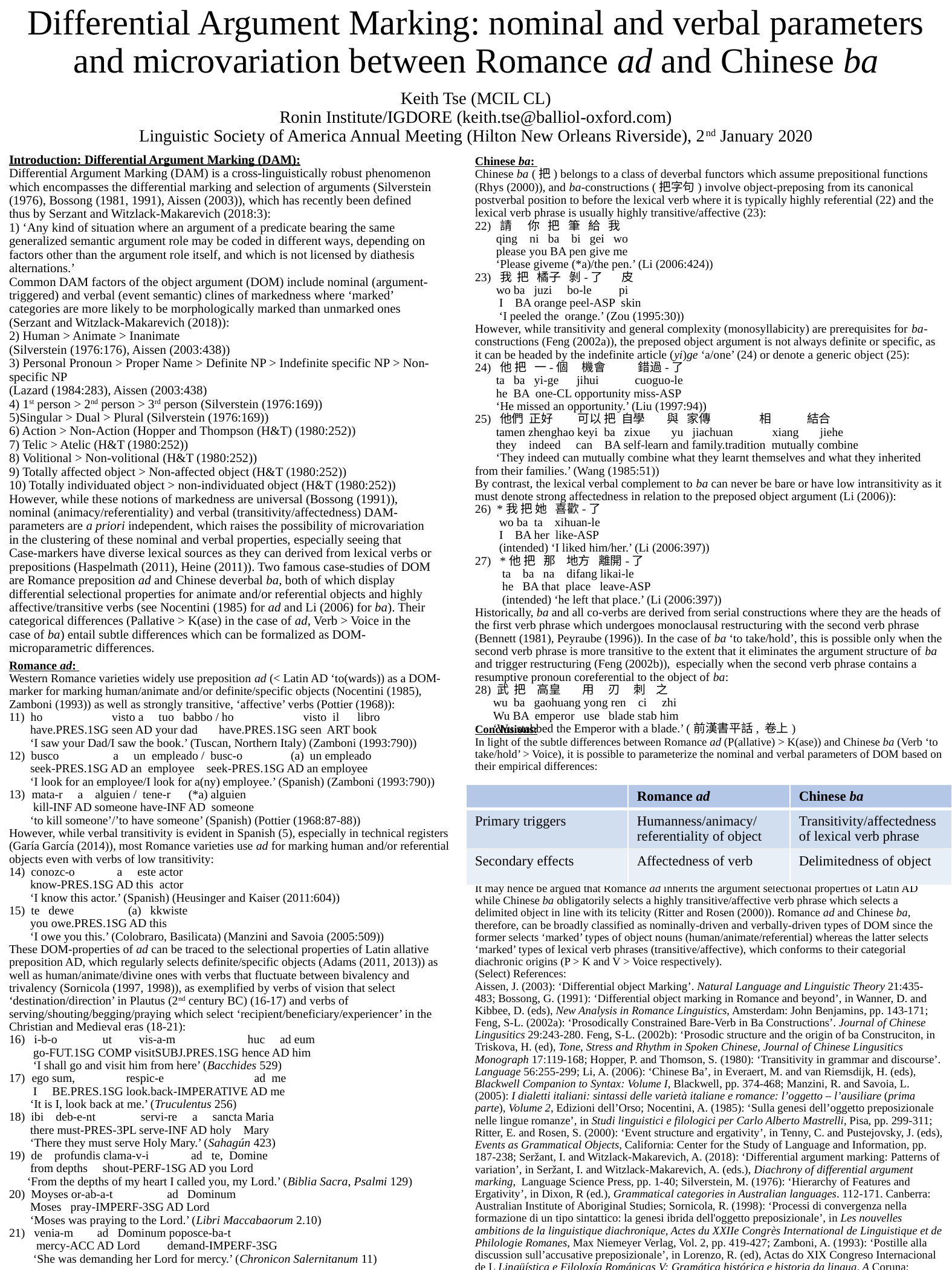

Differential Argument Marking: nominal and verbal parameters and microvariation between Romance ad and Chinese ba
Keith Tse (MCIL CL)
Ronin Institute/IGDORE (keith.tse@balliol-oxford.com)
Linguistic Society of America Annual Meeting (Hilton New Orleans Riverside), 2nd January 2020
# Introduction: Differential Argument Marking (DAM): Differential Argument Marking (DAM) is a cross-linguistically robust phenomenon which encompasses the differential marking and selection of arguments (Silverstein (1976), Bossong (1981, 1991), Aissen (2003)), which has recently been defined thus by Serzant and Witzlack-Makarevich (2018:3): 1) ‘Any kind of situation where an argument of a predicate bearing the same generalized semantic argument role may be coded in different ways, depending on factors other than the argument role itself, and which is not licensed by diathesis alternations.’ Common DAM factors of the object argument (DOM) include nominal (argument-triggered) and verbal (event semantic) clines of markedness where ‘marked’ categories are more likely to be morphologically marked than unmarked ones (Serzant and Witzlack-Makarevich (2018)): 2) Human > Animate > Inanimate (Silverstein (1976:176), Aissen (2003:438)) 3) Personal Pronoun > Proper Name > Definite NP > Indefinite specific NP > Non-specific NP (Lazard (1984:283), Aissen (2003:438) 4) 1st person > 2nd person > 3rd person (Silverstein (1976:169)) 5)Singular > Dual > Plural (Silverstein (1976:169)) 6) Action > Non-Action (Hopper and Thompson (H&T) (1980:252)) 7) Telic > Atelic (H&T (1980:252)) 8) Volitional > Non-volitional (H&T (1980:252)) 9) Totally affected object > Non-affected object (H&T (1980:252)) 10) Totally individuated object > non-individuated object (H&T (1980:252)) However, while these notions of markedness are universal (Bossong (1991)), nominal (animacy/referentiality) and verbal (transitivity/affectedness) DAM-parameters are a priori independent, which raises the possibility of microvariation in the clustering of these nominal and verbal properties, especially seeing that Case-markers have diverse lexical sources as they can derived from lexical verbs or prepositions (Haspelmath (2011), Heine (2011)). Two famous case-studies of DOM are Romance preposition ad and Chinese deverbal ba, both of which display differential selectional properties for animate and/or referential objects and highly affective/transitive verbs (see Nocentini (1985) for ad and Li (2006) for ba). Their categorical differences (Pallative > K(ase) in the case of ad, Verb > Voice in the case of ba) entail subtle differences which can be formalized as DOM-microparametric differences.
Chinese ba:
Chinese ba (把) belongs to a class of deverbal functors which assume prepositional functions (Rhys (2000)), and ba-constructions (把字句) involve object-preposing from its canonical postverbal position to before the lexical verb where it is typically highly referential (22) and the lexical verb phrase is usually highly transitive/affective (23):
22)  請      你   把   筆   給   我
       qing    ni   ba    bi   gei   wo
       please you BA pen give me
       ‘Please giveme (*a)/the pen.’ (Li (2006:424))
23)  我  把   橘子   剝-了       皮
       wo ba   juzi     bo-le         pi
        I    BA orange peel-ASP  skin
        ‘I peeled the  orange.’ (Zou (1995:30))
However, while transitivity and general complexity (monosyllabicity) are prerequisites for ba-constructions (Feng (2002a)), the preposed object argument is not always definite or specific, as it can be headed by the indefinite article (yi)ge ‘a/one’ (24) or denote a generic object (25):
24)  他 把   一-個     機會            錯過-了
       ta   ba   yi-ge      jihui            cuoguo-le
       he  BA  one-CL opportunity miss-ASP
       ‘He missed an opportunity.’ (Liu (1997:94))
25)  他們  正好         可以 把  自學        與   家傳                  相             結合
       tamen zhenghao keyi  ba   zixue       yu   jiachuan             xiang       jiehe
       they    indeed     can    BA self-learn and family.tradition  mutually combine
       ‘They indeed can mutually combine what they learnt themselves and what they inherited from their families.’ (Wang (1985:51))
By contrast, the lexical verbal complement to ba can never be bare or have low intransitivity as it must denote strong affectedness in relation to the preposed object argument (Li (2006)):
26)  *我 把 她   喜歡-了
        wo ba  ta    xihuan-le
        I    BA her  like-ASP
        (intended) ‘I liked him/her.’ (Li (2006:397))
27)   *他 把   那    地方   離開-了
         ta    ba   na    difang likai-le
         he   BA that  place   leave-ASP
         (intended) ‘he left that place.’ (Li (2006:397))
Historically, ba and all co-verbs are derived from serial constructions where they are the heads of the first verb phrase which undergoes monoclausal restructuring with the second verb phrase (Bennett (1981), Peyraube (1996)). In the case of ba ‘to take/hold’, this is possible only when the second verb phrase is more transitive to the extent that it eliminates the argument structure of ba and trigger restructuring (Feng (2002b)),  especially when the second verb phrase contains a resumptive pronoun coreferential to the object of ba:
28) 武  把    高皇        用     刃     刺    之
      wu  ba   gaohuang yong ren    ci     zhi
      Wu BA  emperor   use   blade stab him
      ‘Wu stabbed the Emperor with a blade.’ (前漢書平話, 卷上)
Romance ad:
Western Romance varieties widely use preposition ad (< Latin AD ‘to(wards)) as a DOM-marker for marking human/animate and/or definite/specific objects (Nocentini (1985), Zamboni (1993)) as well as strongly transitive, ‘affective’ verbs (Pottier (1968)):
11)  ho                       visto a     tuo   babbo / ho                       visto  il      libro
       have.PRES.1SG seen AD your dad       have.PRES.1SG seen  ART book
       ‘I saw your Dad/I saw the book.’ (Tuscan, Northern Italy) (Zamboni (1993:790))
12)  busco                  a     un  empleado /  busc-o                (a)  un empleado
       seek-PRES.1SG AD an  employee    seek-PRES.1SG AD an employee
       ‘I look for an employee/I look for a(ny) employee.’ (Spanish) (Zamboni (1993:790))
mata-r     a    alguien /  tene-r      (*a) alguien
        kill-INF AD someone have-INF AD  someone
       ‘to kill someone’/’to have someone’ (Spanish) (Pottier (1968:87-88))
However, while verbal transitivity is evident in Spanish (5), especially in technical registers (Garía García (2014)), most Romance varieties use ad for marking human and/or referential objects even with verbs of low transitivity:
14)  conozc-o              a     este actor
       know-PRES.1SG AD this  actor
       ‘I know this actor.’ (Spanish) (Heusinger and Kaiser (2011:604))
15)  te   dewe                  (a)   kkwiste
       you owe.PRES.1SG AD this
       ‘I owe you this.’ (Colobraro, Basilicata) (Manzini and Savoia (2005:509))
These DOM-properties of ad can be traced to the selectional properties of Latin allative preposition AD, which regularly selects definite/specific objects (Adams (2011, 2013)) as well as human/animate/divine ones with verbs that fluctuate between bivalency and trivalency (Sornicola (1997, 1998)), as exemplified by verbs of vision that select ‘destination/direction’ in Plautus (2nd century BC) (16-17) and verbs of serving/shouting/begging/praying which select ‘recipient/beneficiary/experiencer’ in the Christian and Medieval eras (18-21):
16)   i-b-o               ut         vis-a-m                        huc     ad eum
        go-FUT.1SG COMP visitSUBJ.PRES.1SG hence AD him
        ‘I shall go and visit him from here’ (Bacchides 529)
ego sum,                 respic-e                              ad  me
        I     BE.PRES.1SG look.back-IMPERATIVE AD me
       ‘It is I, look back at me.’ (Truculentus 256)
18)  ibi    deb-e-nt               servi-re     a     sancta Maria
       there must-PRES-3PL serve-INF AD holy    Mary
       ‘There they must serve Holy Mary.’ (Sahagún 423)
19)  de    profundis clama-v-i              ad   te,  Domine
       from depths     shout-PERF-1SG AD you Lord
      ‘From the depths of my heart I called you, my Lord.’ (Biblia Sacra, Psalmi 129)
20)  Moyses or-ab-a-t                  ad   Dominum
       Moses   pray-IMPERF-3SG AD Lord
       ‘Moses was praying to the Lord.’ (Libri Maccabaorum 2.10)
21)   venia-m        ad   Dominum poposce-ba-t
         mercy-ACC AD Lord         demand-IMPERF-3SG
        ‘She was demanding her Lord for mercy.’ (Chronicon Salernitanum 11)
Conclusions:
In light of the subtle differences between Romance ad (P(allative) > K(ase)) and Chinese ba (Verb ‘to take/hold’ > Voice), it is possible to parameterize the nominal and verbal parameters of DOM based on their empirical differences:

It may hence be argued that Romance ad inherits the argument selectional properties of Latin AD while Chinese ba obligatorily selects a highly transitive/affective verb phrase which selects a delimited object in line with its telicity (Ritter and Rosen (2000)). Romance ad and Chinese ba, therefore, can be broadly classified as nominally-driven and verbally-driven types of DOM since the former selects ‘marked’ types of object nouns (human/animate/referential) whereas the latter selects ‘marked’ types of lexical verb phrases (transitive/affective), which conforms to their categorial diachronic origins (P > K and V > Voice respectively).
(Select) References:
Aissen, J. (2003): ‘Differential object Marking’. Natural Language and Linguistic Theory 21:435-483; Bossong, G. (1991): ‘Differential object marking in Romance and beyond’, in Wanner, D. and Kibbee, D. (eds), New Analysis in Romance Linguistics, Amsterdam: John Benjamins, pp. 143-171; Feng, S-L. (2002a): ‘Prosodically Constrained Bare-Verb in Ba Constructions’. Journal of Chinese Lingusitics 29:243-280. Feng, S-L. (2002b): ‘Prosodic structure and the origin of ba Construciton, in Triskova, H. (ed), Tone, Stress and Rhythm in Spoken Chinese, Journal of Chinese Lingusitics Monograph 17:119-168; Hopper, P. and Thomson, S. (1980): ‘Transitivity in grammar and discourse’. Language 56:255-299; Li, A. (2006): ‘Chinese Ba’, in Everaert, M. and van Riemsdijk, H. (eds), Blackwell Companion to Syntax: Volume I, Blackwell, pp. 374-468; Manzini, R. and Savoia, L. (2005): I dialetti italiani: sintassi delle varietà italiane e romance: l’oggetto – l’ausiliare (prima parte), Volume 2, Edizioni dell’Orso; Nocentini, A. (1985): ‘Sulla genesi dell’oggetto preposizionale nelle lingue romanze’, in Studi linguistici e filologici per Carlo Alberto Mastrelli, Pisa, pp. 299-311; Ritter, E. and Rosen, S. (2000): ‘Event structure and ergativity’, in Tenny, C. and Pustejovsky, J. (eds), Events as Grammatical Objects, California: Center for the Study of Language and Information, pp. 187-238; Seržant, I. and Witzlack-Makarevich, A. (2018): ‘Differential argument marking: Patterns of variation’, in Seržant, I. and Witzlack-Makarevich, A. (eds.), Diachrony of differential argument marking,  Language Science Press, pp. 1-40; Silverstein, M. (1976): ‘Hierarchy of Features and Ergativity’, in Dixon, R (ed.), Grammatical categories in Australian languages. 112-171. Canberra: Australian Institute of Aboriginal Studies; Sornicola, R. (1998): ‘Processi di convergenza nella formazione di un tipo sintattico: la genesi ibrida dell'oggetto preposizionale’, in Les nouvelles ambitions de la linguistique diachronique, Actes du XXIIe Congrès International de Linguistique et de Philologie Romanes, Max Niemeyer Verlag, Vol. 2, pp. 419-427; Zamboni, A. (1993): ‘Postille alla discussion sull’accusative preposizionale’, in Lorenzo, R. (ed), Actas do XIX Congreso Internacional de L Lingüística e Filoloxía Románicas V: Gramática histórica e historia da lingua, A Coruna: Fundación, pp. 787-808.
|  | Romance ad | Chinese ba |
| --- | --- | --- |
| Primary triggers | Humanness/animacy/referentiality of object | Transitivity/affectedness of lexical verb phrase |
| Secondary effects | Affectedness of verb | Delimitedness of object |